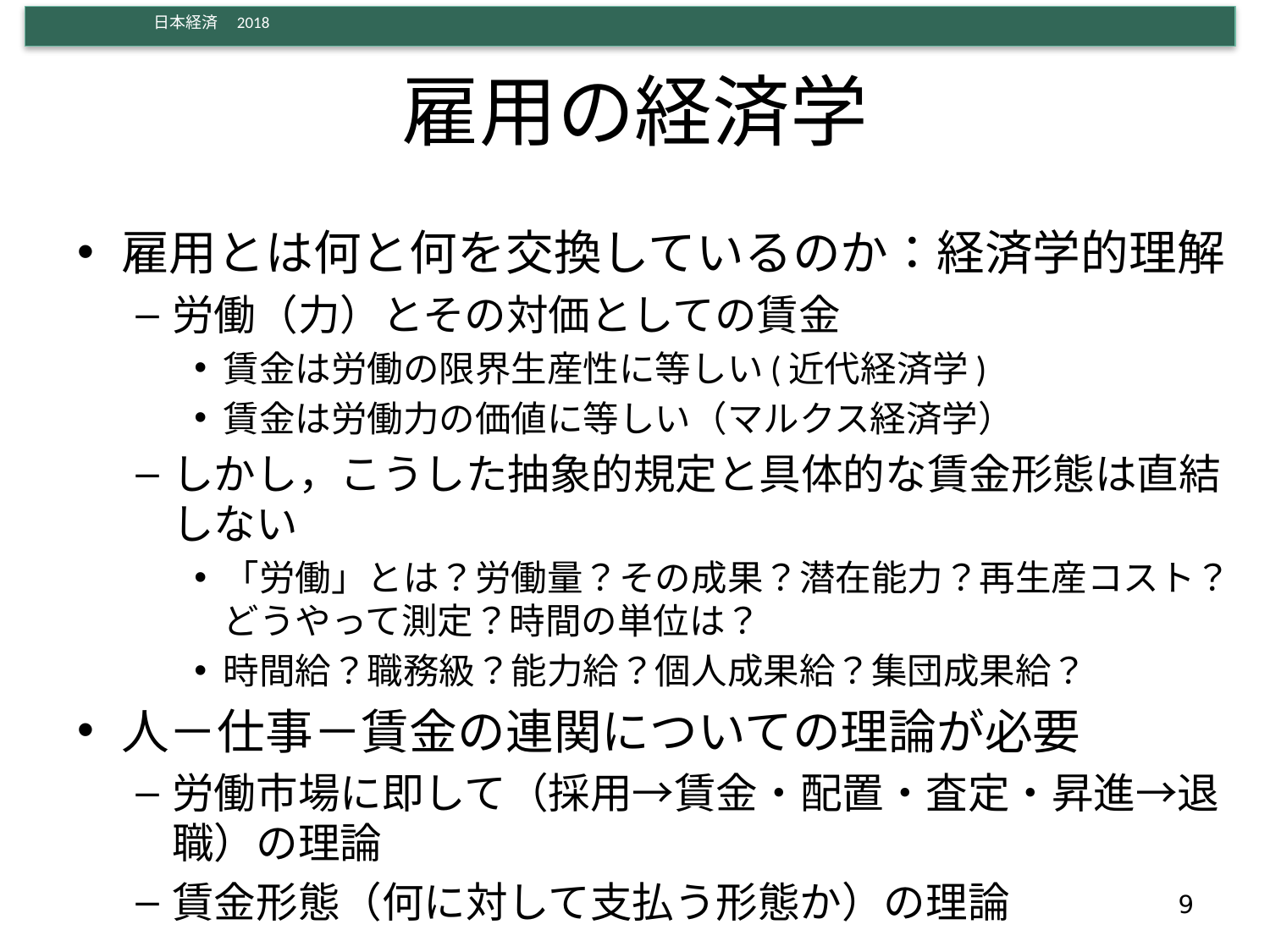

# 雇用の経済学
雇用とは何と何を交換しているのか：経済学的理解
労働（力）とその対価としての賃金
賃金は労働の限界生産性に等しい(近代経済学)
賃金は労働力の価値に等しい（マルクス経済学）
しかし，こうした抽象的規定と具体的な賃金形態は直結しない
「労働」とは？労働量？その成果？潜在能力？再生産コスト？どうやって測定？時間の単位は？
時間給？職務級？能力給？個人成果給？集団成果給？
人－仕事－賃金の連関についての理論が必要
労働市場に即して（採用→賃金・配置・査定・昇進→退職）の理論
賃金形態（何に対して支払う形態か）の理論

9